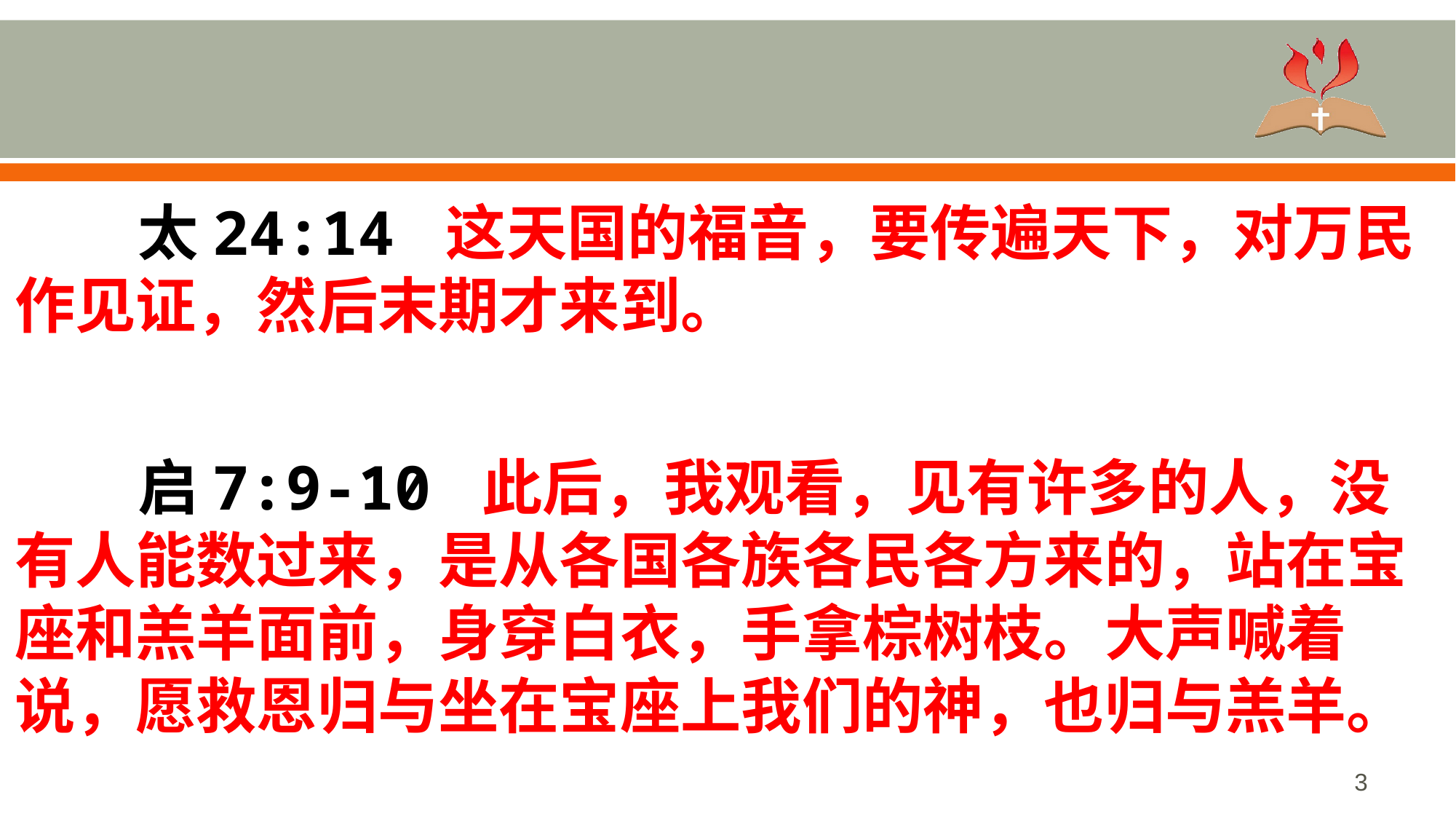

太24:14 这天国的福音，要传遍天下，对万民作见证，然后末期才来到。

启7:9-10 此后，我观看，见有许多的人，没有人能数过来，是从各国各族各民各方来的，站在宝座和羔羊面前，身穿白衣，手拿棕树枝。大声喊着说，愿救恩归与坐在宝座上我们的神，也归与羔羊。

3